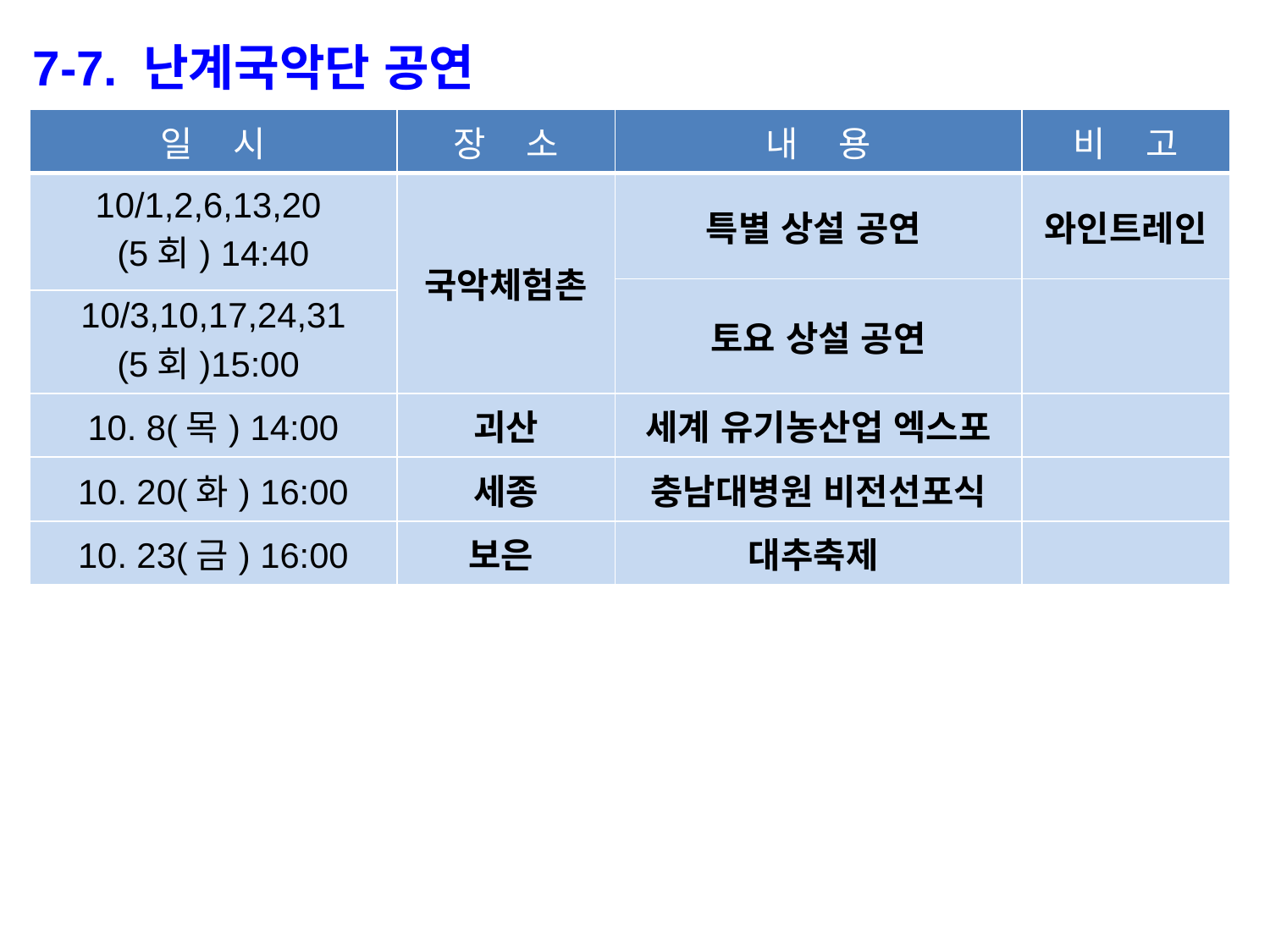

7-7. 난계국악단 공연
| 일 시 | 장 소 | 내 용 | 비 고 |
| --- | --- | --- | --- |
| 10/1,2,6,13,20 (5회) 14:40 | 국악체험촌 | 특별 상설 공연 | 와인트레인 |
|  |  | 토요 상설 공연 |  |
| 10/3,10,17,24,31 (5회)15:00 |  |  |  |
| 10. 8(목) 14:00 | 괴산 | 세계 유기농산업 엑스포 |  |
| 10. 20(화) 16:00 | 세종 | 충남대병원 비전선포식 |  |
| 10. 23(금) 16:00 | 보은 | 대추축제 |  |